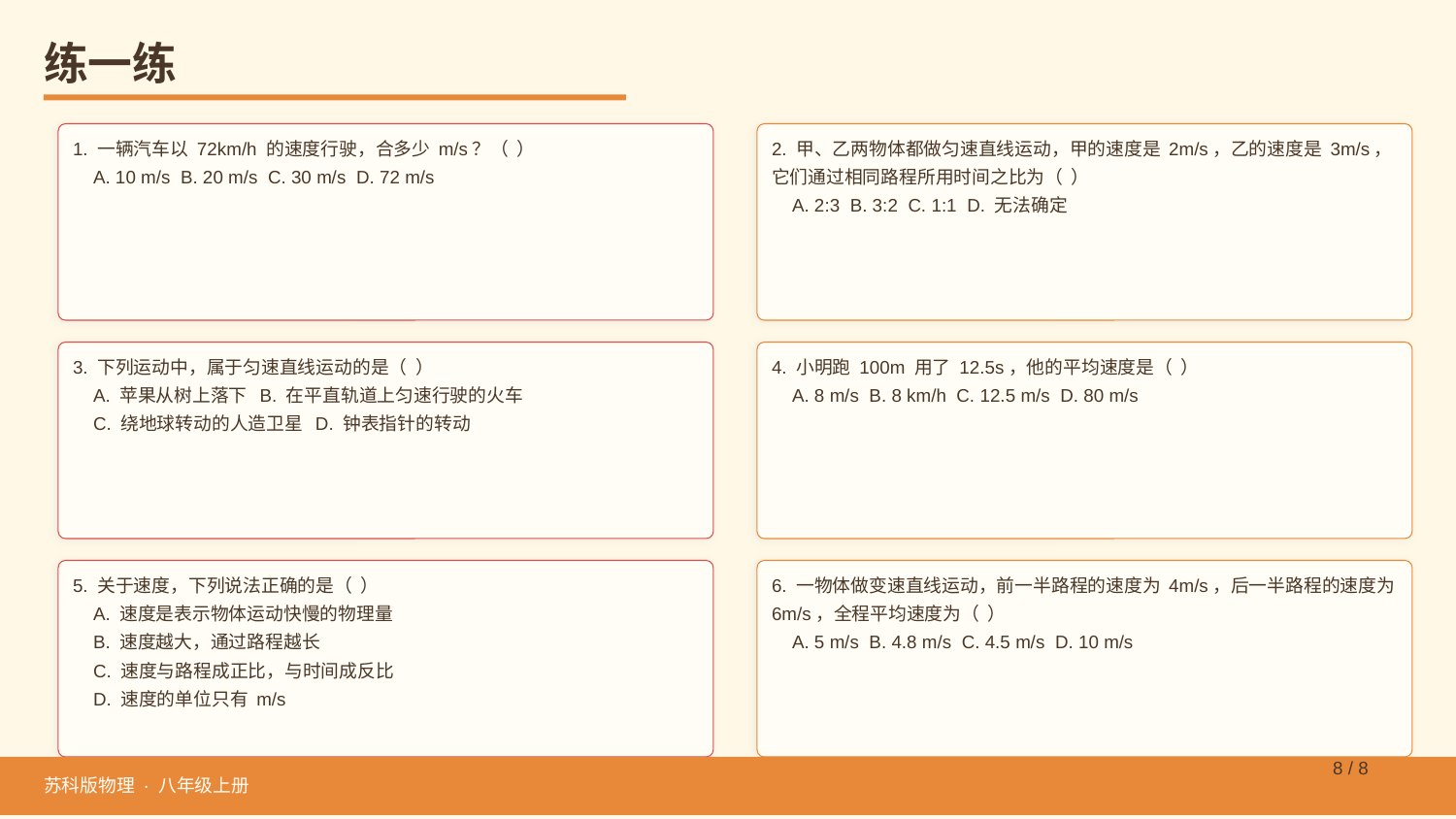

练一练

1. 一辆汽车以 72km/h 的速度行驶，合多少 m/s？（  ）
    A. 10 m/s  B. 20 m/s  C. 30 m/s  D. 72 m/s
2. 甲、乙两物体都做匀速直线运动，甲的速度是 2m/s，乙的速度是 3m/s，它们通过相同路程所用时间之比为（  ）
    A. 2:3  B. 3:2  C. 1:1  D. 无法确定

3. 下列运动中，属于匀速直线运动的是（  ）
    A. 苹果从树上落下  B. 在平直轨道上匀速行驶的火车
    C. 绕地球转动的人造卫星  D. 钟表指针的转动
4. 小明跑 100m 用了 12.5s，他的平均速度是（  ）
    A. 8 m/s  B. 8 km/h  C. 12.5 m/s  D. 80 m/s

5. 关于速度，下列说法正确的是（  ）
    A. 速度是表示物体运动快慢的物理量
    B. 速度越大，通过路程越长
    C. 速度与路程成正比，与时间成反比
    D. 速度的单位只有 m/s
6. 一物体做变速直线运动，前一半路程的速度为 4m/s，后一半路程的速度为 6m/s，全程平均速度为（  ）
    A. 5 m/s  B. 4.8 m/s  C. 4.5 m/s  D. 10 m/s
8 / 8

苏科版物理 · 八年级上册